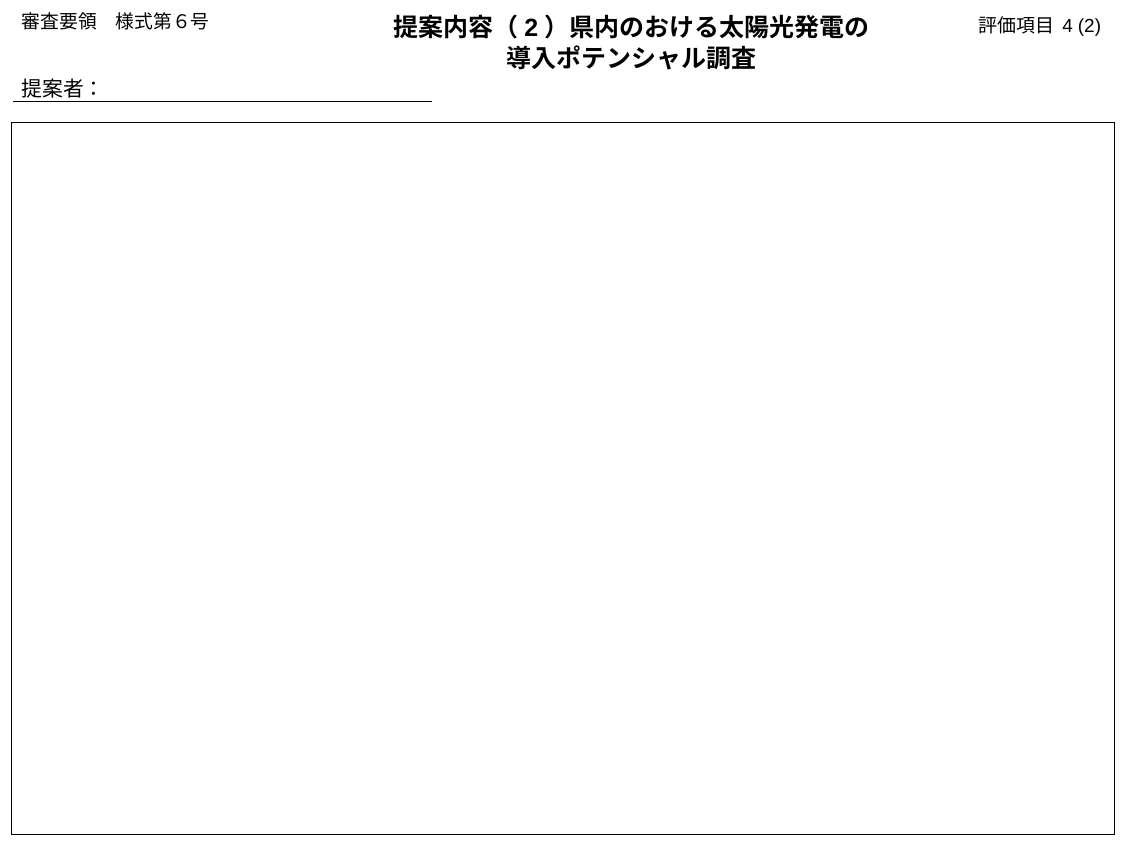

提案内容（2）県内のおける太陽光発電の
導入ポテンシャル調査
審査要領　様式第６号
評価項目 4 (2)
提案者：